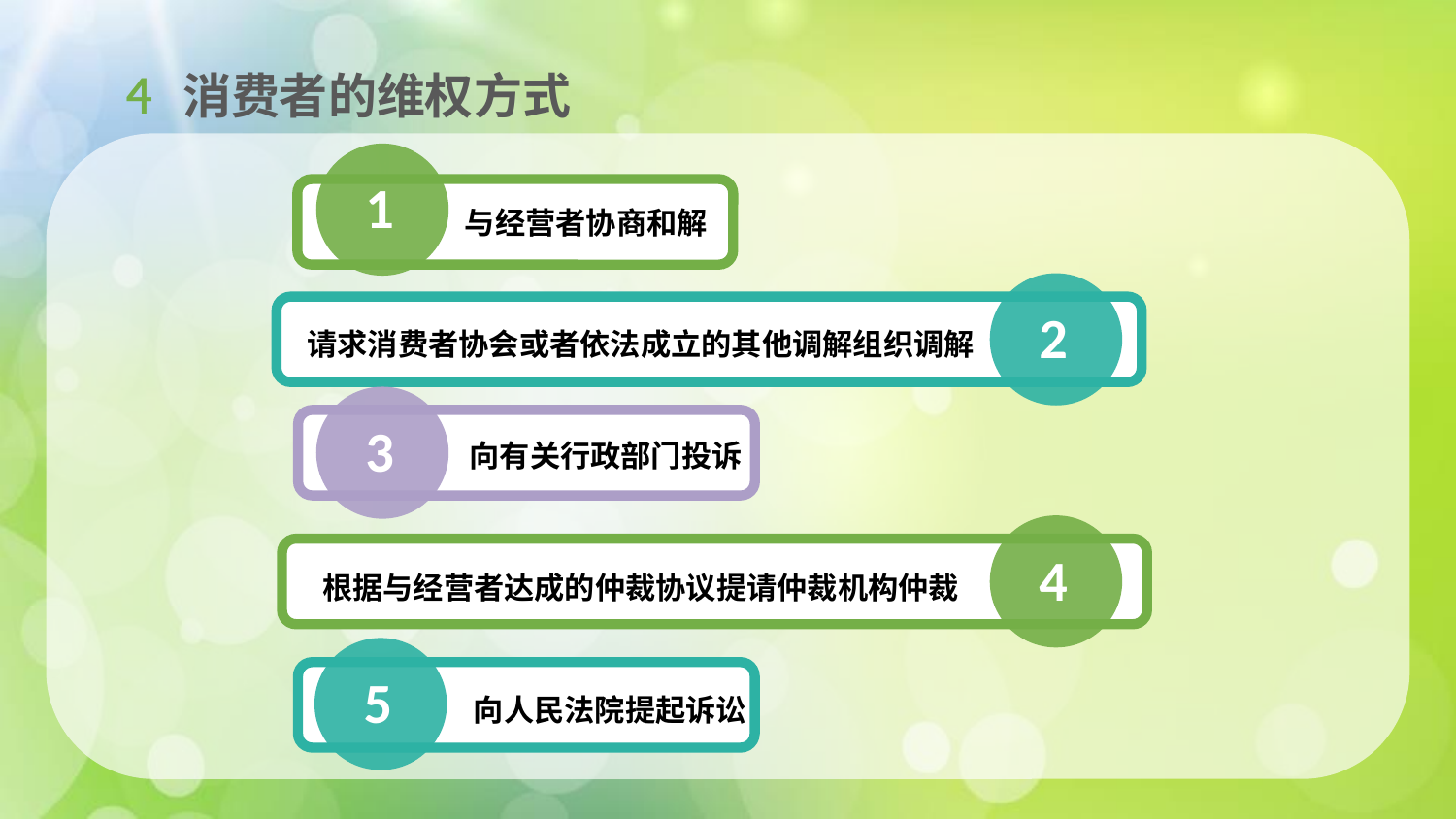

4 消费者的维权方式

1

与经营者协商和解

2

请求消费者协会或者依法成立的其他调解组织调解

3

向有关行政部门投诉

4

根据与经营者达成的仲裁协议提请仲裁机构仲裁

5

5
向人民法院提起诉讼